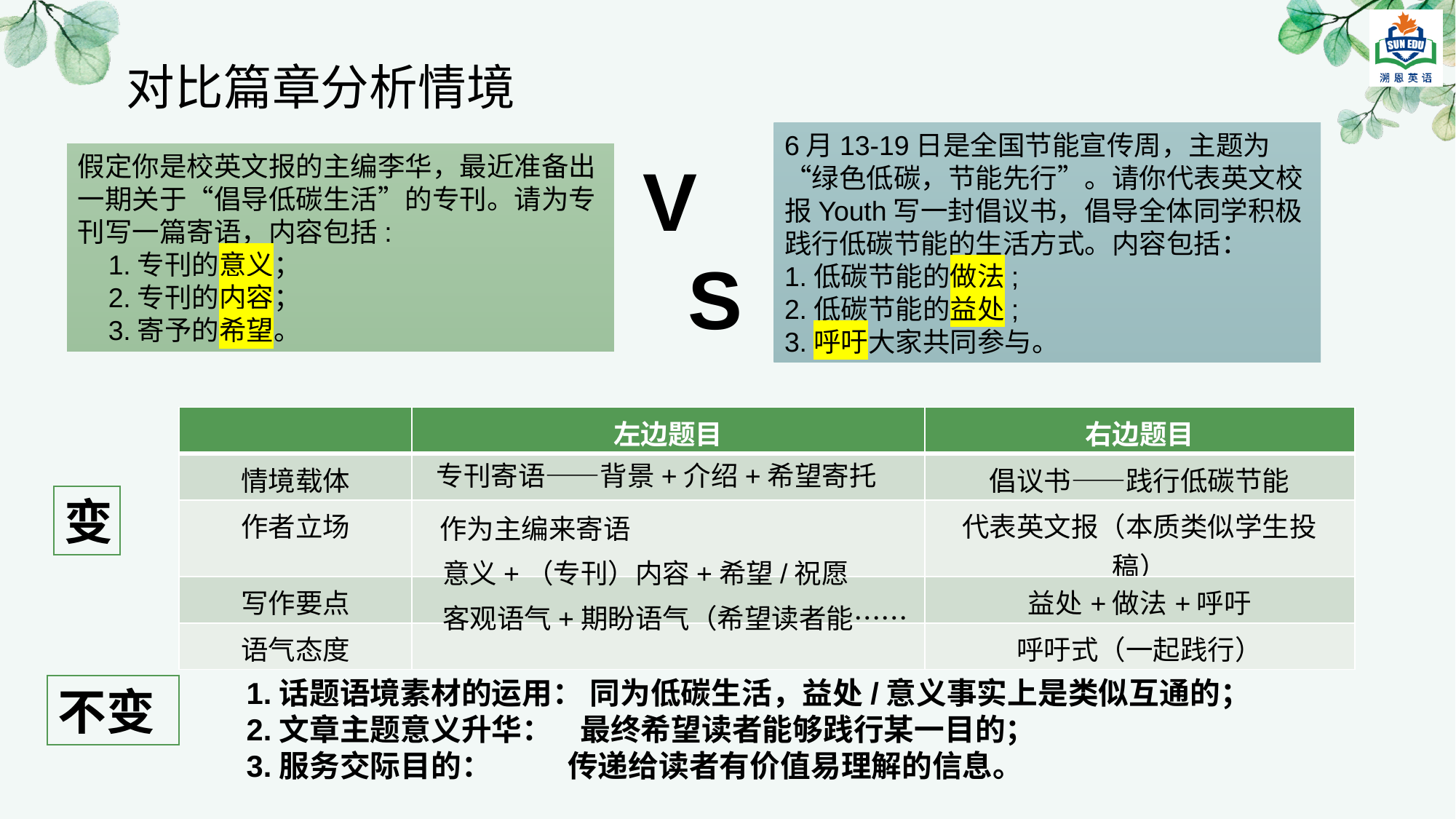

对比篇章分析情境
6月13-19日是全国节能宣传周，主题为“绿色低碳，节能先行”。请你代表英文校报Youth写一封倡议书，倡导全体同学积极践行低碳节能的生活方式。内容包括：
1.低碳节能的做法;
2.低碳节能的益处;
3.呼吁大家共同参与。
假定你是校英文报的主编李华，最近准备出一期关于“倡导低碳生活”的专刊。请为专刊写一篇寄语，内容包括:
    1.专刊的意义；
    2.专刊的内容；
    3.寄予的希望。
V
  S
|  | 左边题目 | 右边题目 |
| --- | --- | --- |
| 情境载体 |  | 倡议书——践行低碳节能 |
| 作者立场 |  | 代表英文报（本质类似学生投稿） |
| 写作要点 |  | 益处+做法+呼吁 |
| 语气态度 |  | 呼吁式（一起践行） |
专刊寄语——背景+介绍+希望寄托
变
作为主编来寄语
意义+（专刊）内容+希望/祝愿
客观语气+期盼语气（希望读者能……
1.话题语境素材的运用： 同为低碳生活，益处/意义事实上是类似互通的；
2.文章主题意义升华：    最终希望读者能够践行某一目的；
3.服务交际目的：           传递给读者有价值易理解的信息。
不变